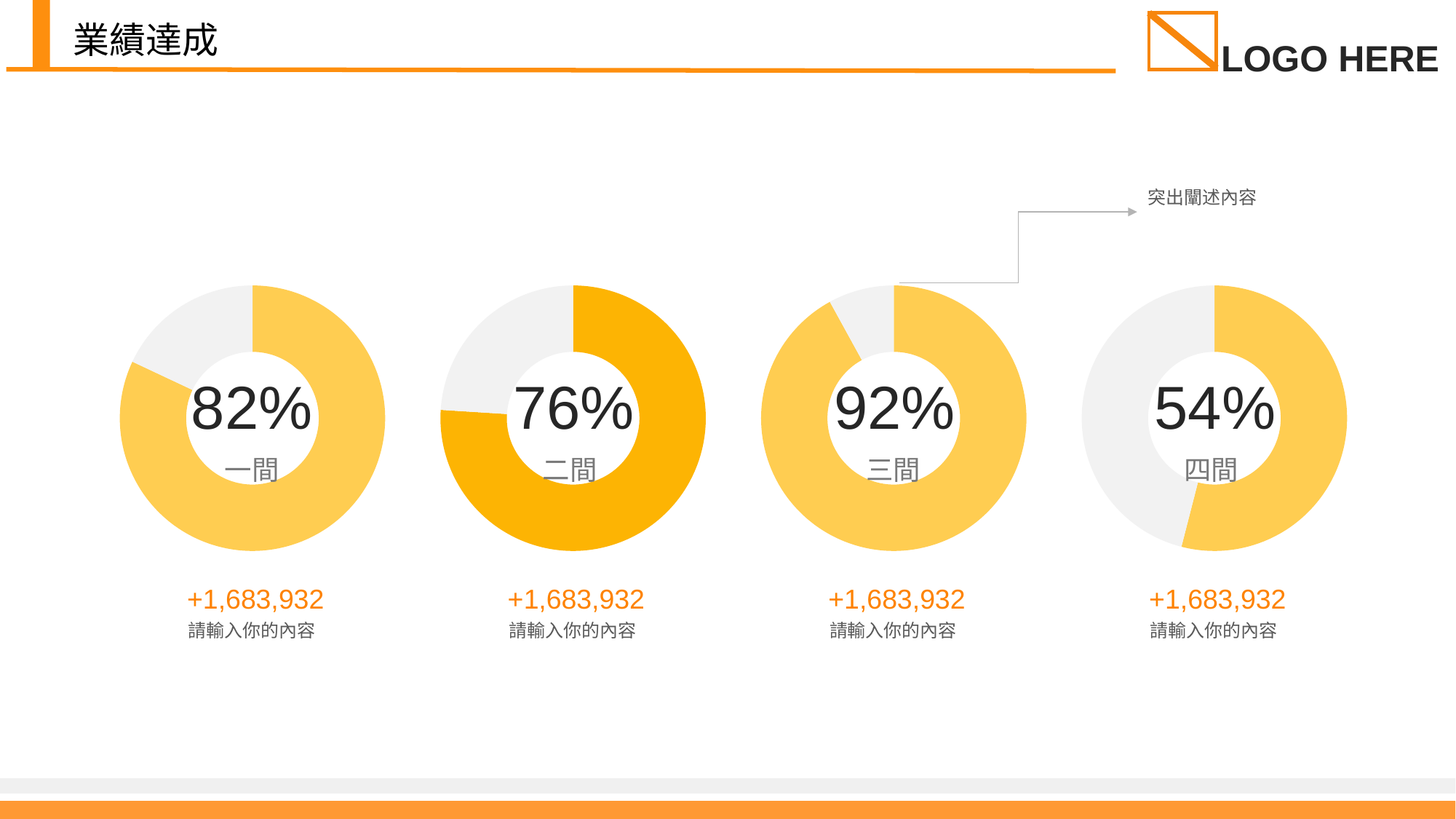

業績達成
突出闡述內容

### Chart

| Category | 销售额 |
|---|---|
| 第一季度 | 82.0 |
| 空白 | 18.0 |

### Chart

| Category | 销售额 |
|---|---|
| 第一季度 | 76.0 |
| 空白 | 24.0 |

### Chart

| Category | 销售额 |
|---|---|
| 第一季度 | 92.0 |
| 空白 | 8.0 |

### Chart

| Category | 销售额 |
|---|---|
| 第一季度 | 54.0 |
| 空白 | 46.0 |
82%
76%
92%
54%
一間
二間
三間
四間
+1,683,932
+1,683,932
+1,683,932
+1,683,932
請輸入你的內容
請輸入你的內容
請輸入你的內容
請輸入你的內容